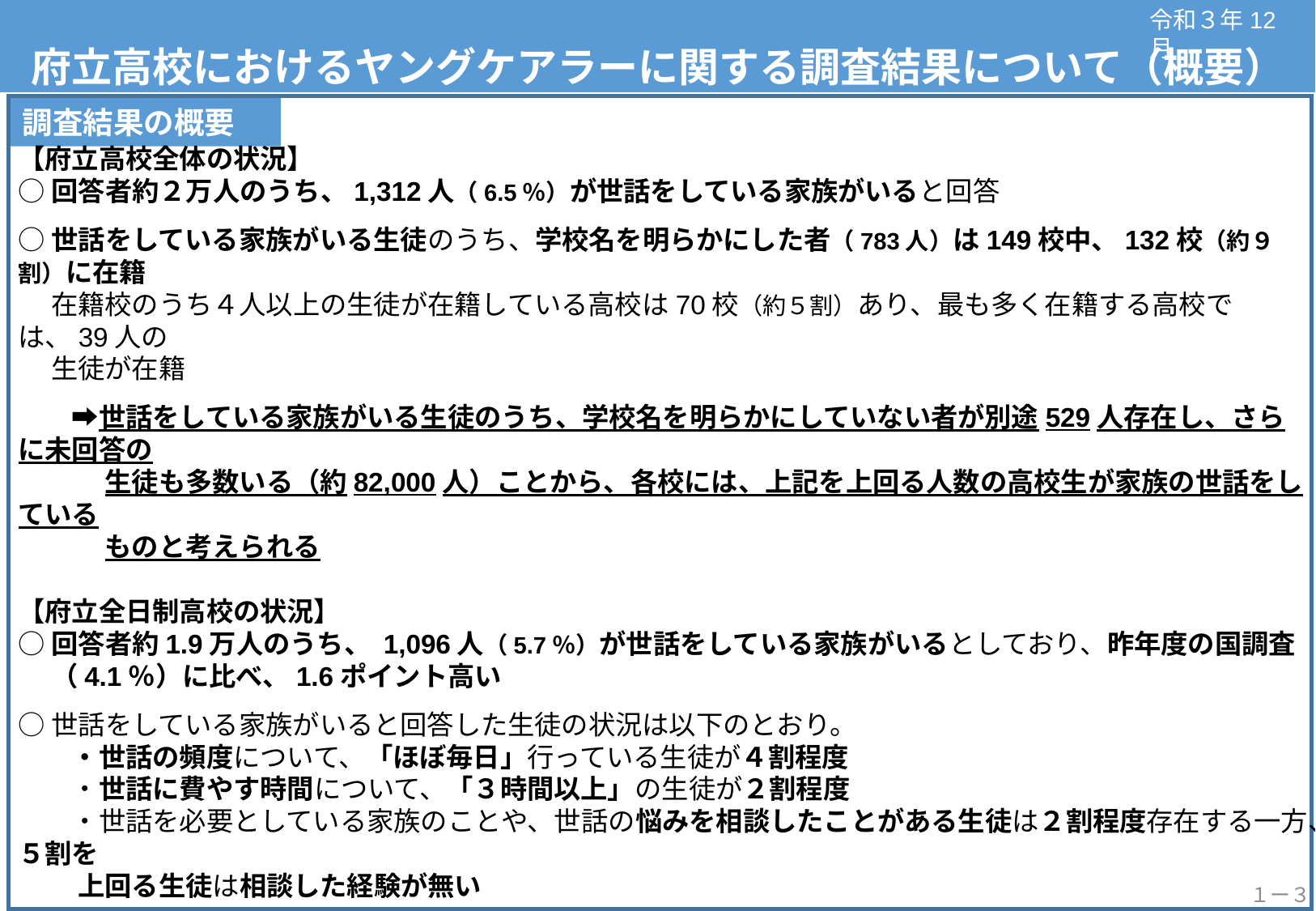

令和３年12月
府立高校におけるヤングケアラーに関する調査結果について（概要）

調査結果の概要
【府立高校全体の状況】
○回答者約２万人のうち、1,312人（6.5％）が世話をしている家族がいると回答

○世話をしている家族がいる生徒のうち、学校名を明らかにした者（783人）は149校中、132校（約９割）に在籍
　 在籍校のうち４人以上の生徒が在籍している高校は70校（約５割）あり、最も多く在籍する高校では、39人の
　 生徒が在籍

　　➡世話をしている家族がいる生徒のうち、学校名を明らかにしていない者が別途529人存在し、さらに未回答の
　　　 生徒も多数いる（約82,000人）ことから、各校には、上記を上回る人数の高校生が家族の世話をしている
　　　 ものと考えられる

【府立全日制高校の状況】
○回答者約1.9万人のうち、 1,096人（5.7％）が世話をしている家族がいるとしており、昨年度の国調査
　 （4.1％）に比べ、1.6ポイント高い

○世話をしている家族がいると回答した生徒の状況は以下のとおり。
　　・世話の頻度について、「ほぼ毎日」行っている生徒が４割程度
　　・世話に費やす時間について、「３時間以上」の生徒が２割程度
　　・世話を必要としている家族のことや、世話の悩みを相談したことがある生徒は２割程度存在する一方、５割を
　　 上回る生徒は相談した経験が無い

○世話をしている家族がいると回答した生徒のうち、支援を望むとした回答をみると、進路・就職等の相談や学習面の
　 サポートを望む回答、また、主に福祉サービス等の支援を求める声がそれぞれ約５割存在

　　➡回答全体を通して「特にない」「無回答」としたものが相当数存在する。今後も丁寧に、より詳細な状況の把握に
　　　 努め、必要に応じて対応を検討していく。
１ー３